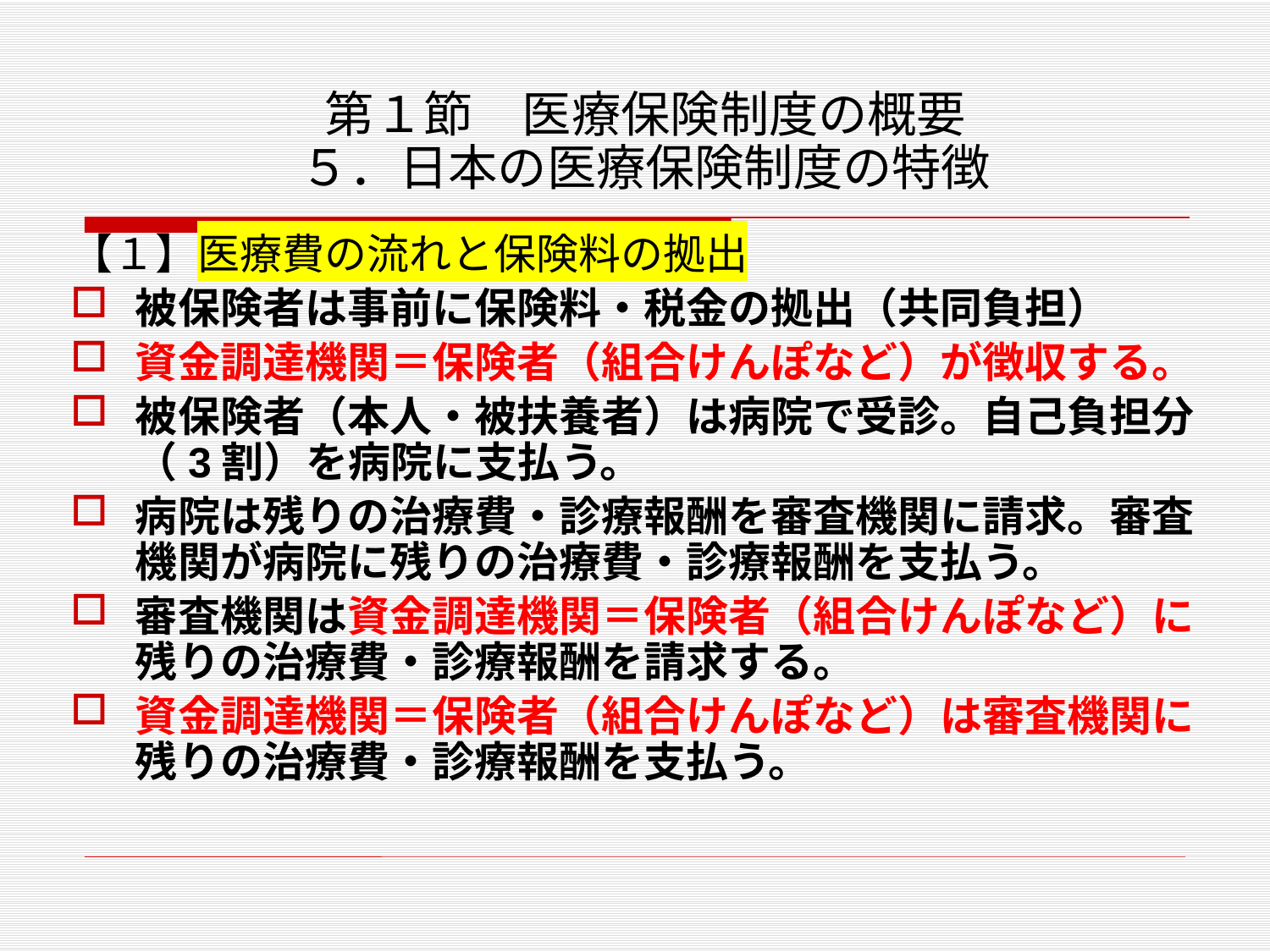

# 第１節　医療保険制度の概要 ５．日本の医療保険制度の特徴
【１】医療費の流れと保険料の拠出
被保険者は事前に保険料・税金の拠出（共同負担）
資金調達機関＝保険者（組合けんぽなど）が徴収する。
被保険者（本人・被扶養者）は病院で受診。自己負担分（3割）を病院に支払う。
病院は残りの治療費・診療報酬を審査機関に請求。審査機関が病院に残りの治療費・診療報酬を支払う。
審査機関は資金調達機関＝保険者（組合けんぽなど）に残りの治療費・診療報酬を請求する。
資金調達機関＝保険者（組合けんぽなど）は審査機関に残りの治療費・診療報酬を支払う。